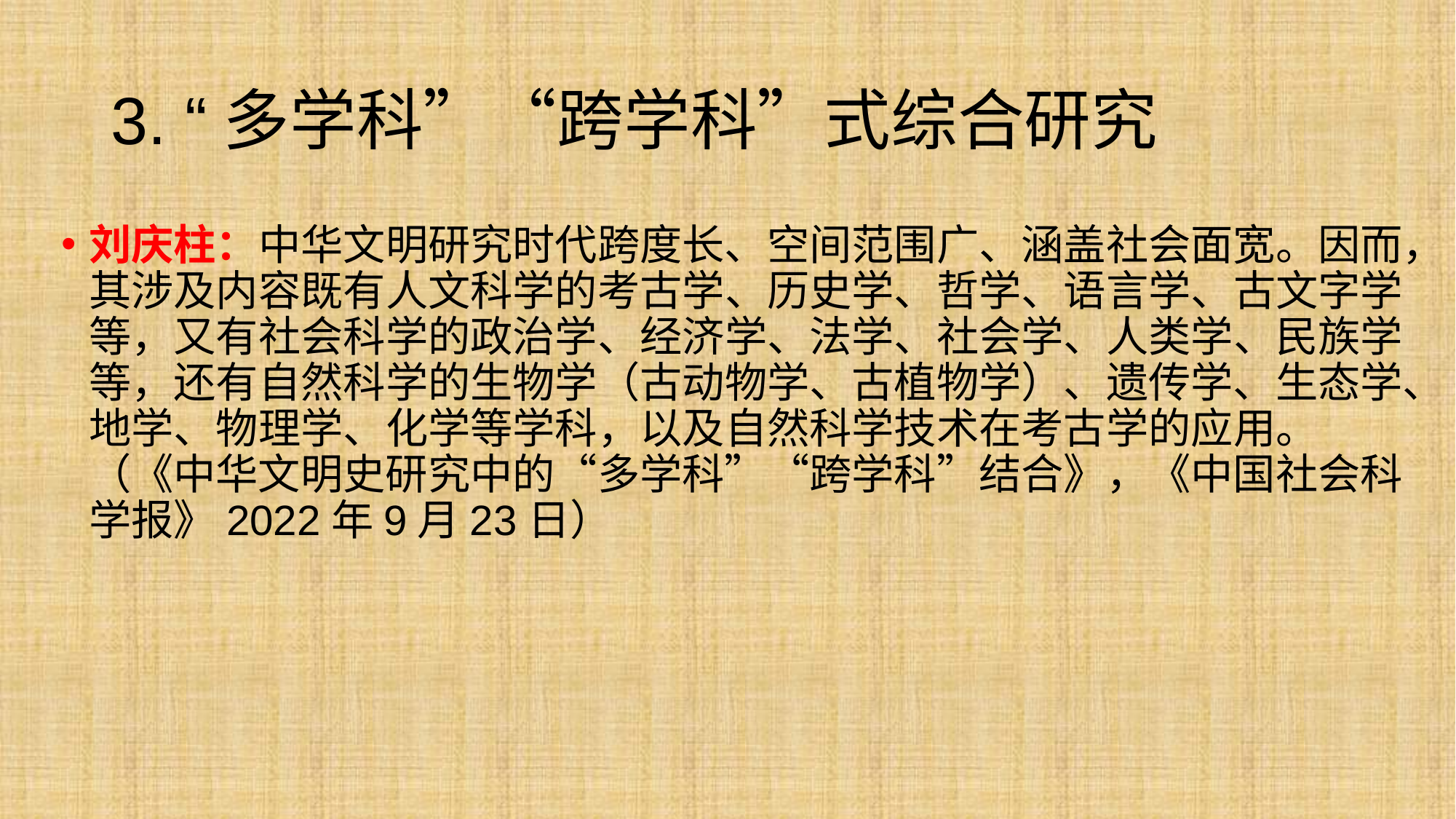

# 3. “多学科”“跨学科”式综合研究
刘庆柱：中华文明研究时代跨度长、空间范围广、涵盖社会面宽。因而，其涉及内容既有人文科学的考古学、历史学、哲学、语言学、古文字学等，又有社会科学的政治学、经济学、法学、社会学、人类学、民族学等，还有自然科学的生物学（古动物学、古植物学）、遗传学、生态学、地学、物理学、化学等学科，以及自然科学技术在考古学的应用。（《中华文明史研究中的“多学科”“跨学科”结合》，《中国社会科学报》2022年9月23日）